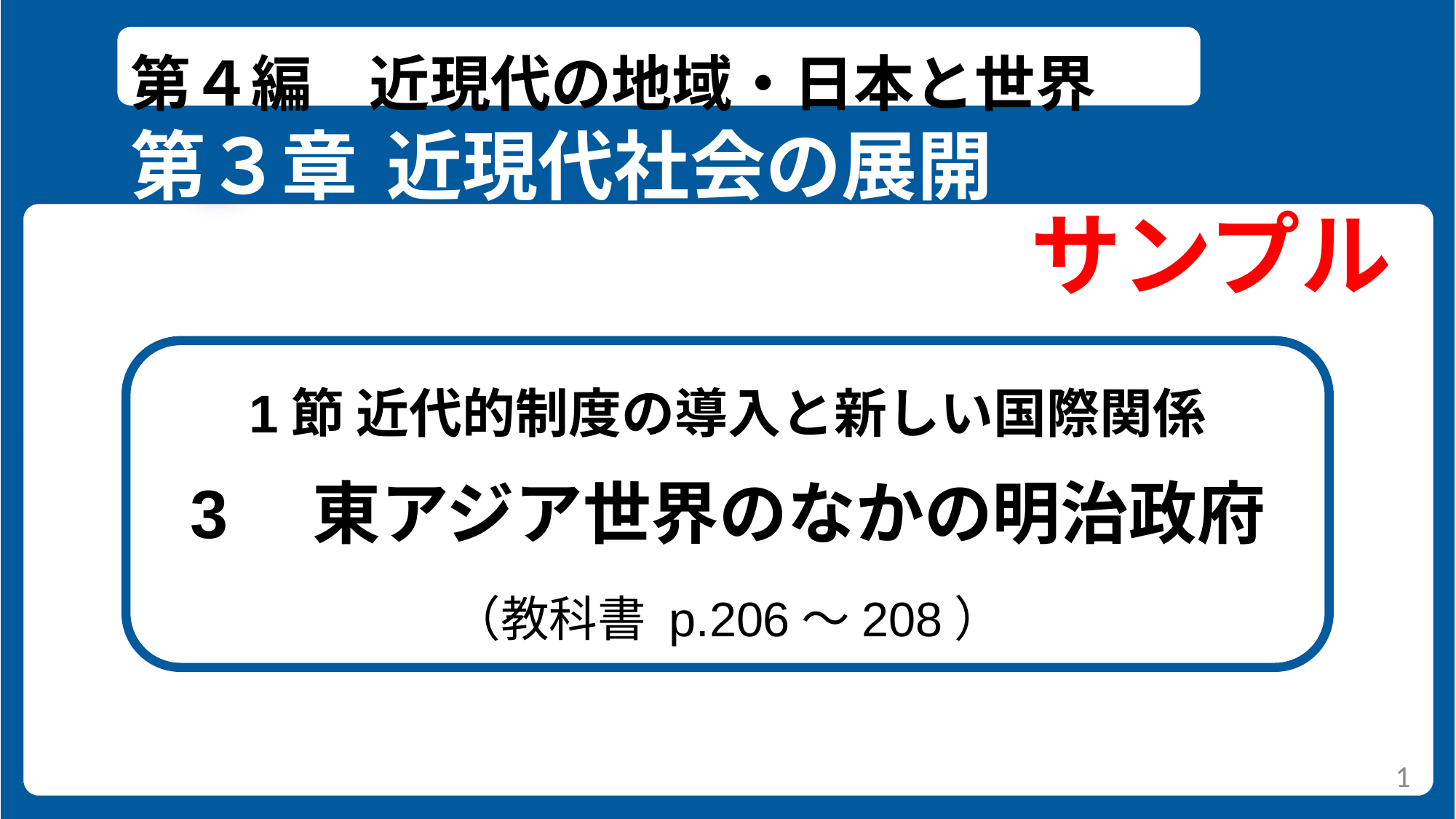

第４編	近現代の地域・日本と世界
第３章	 近現代社会の展開

1節 近代的制度の導入と新しい国際関係
3　東アジア世界のなかの明治政府
（教科書 p.206～208）